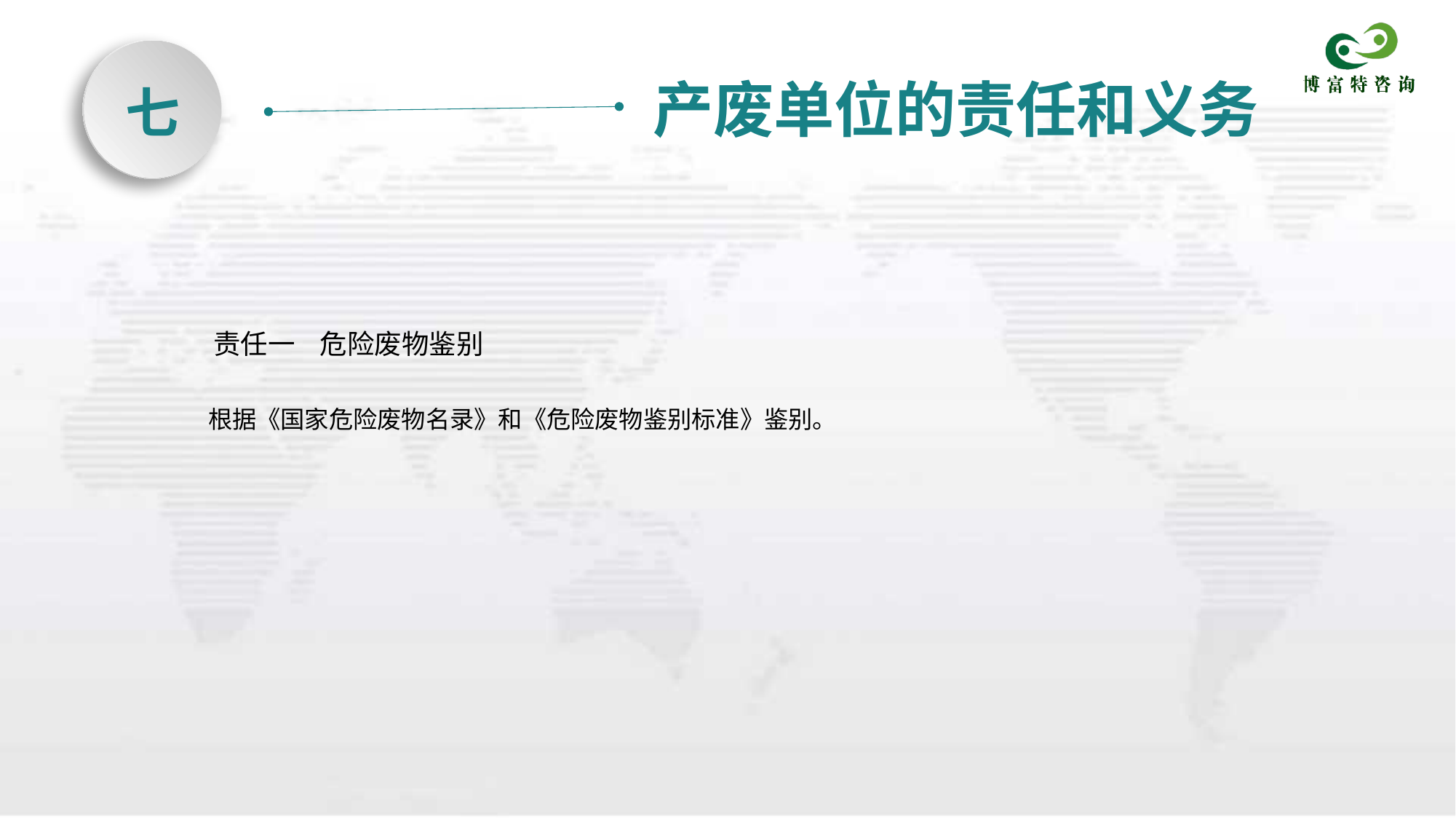

产废单位的责任和义务
七
责任一    危险废物鉴别
根据《国家危险废物名录》和《危险废物鉴别标准》鉴别。